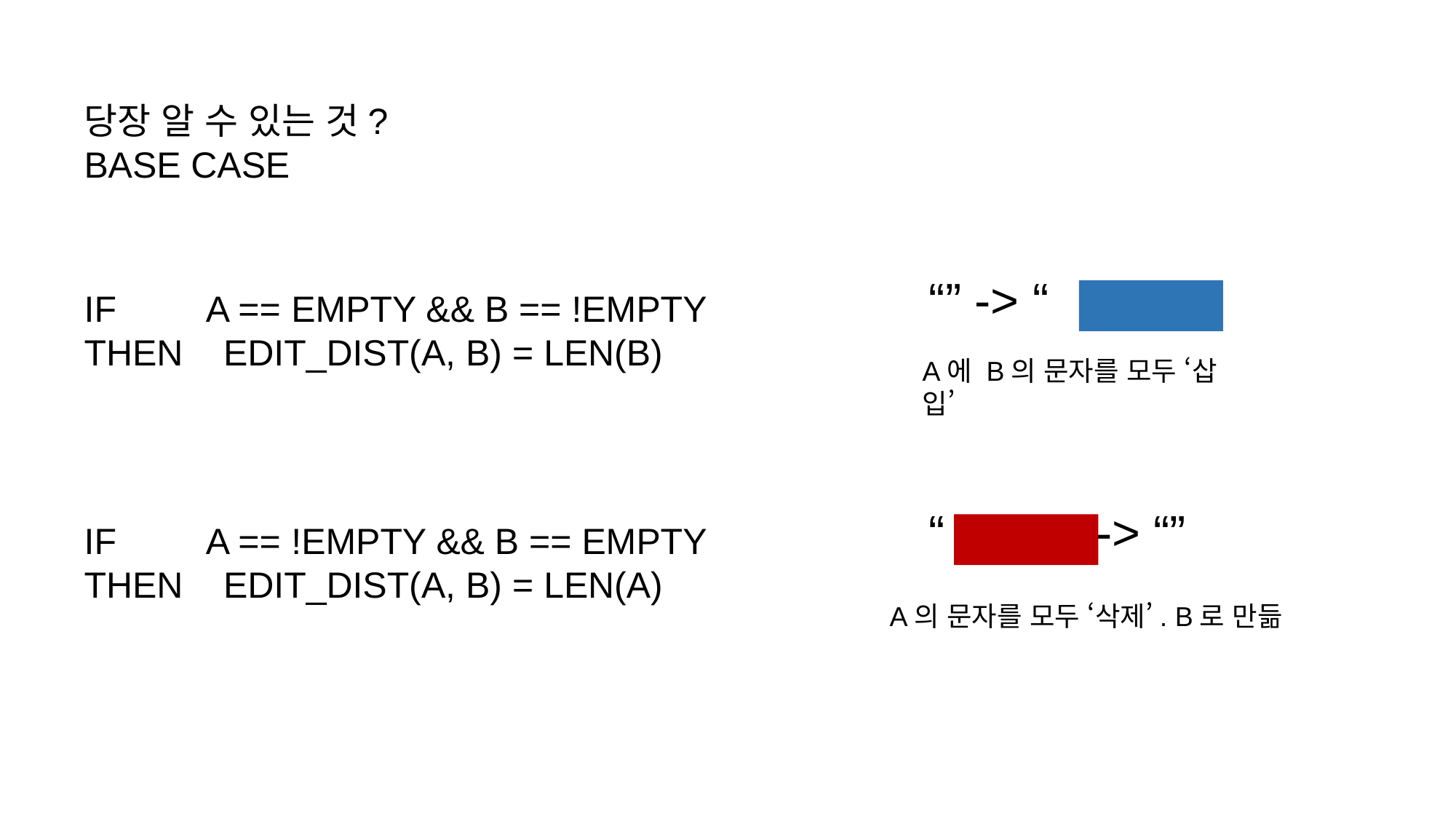

당장 알 수 있는 것?
BASE CASE
“” -> “         ”
IF         A == EMPTY && B == !EMPTY
THEN    EDIT_DIST(A, B) = LEN(B)

A에 B의 문자를 모두 ‘삽입’
“         ” -> “”
IF         A == !EMPTY && B == EMPTY
THEN    EDIT_DIST(A, B) = LEN(A)

A의 문자를 모두 ‘삭제’. B로 만듦